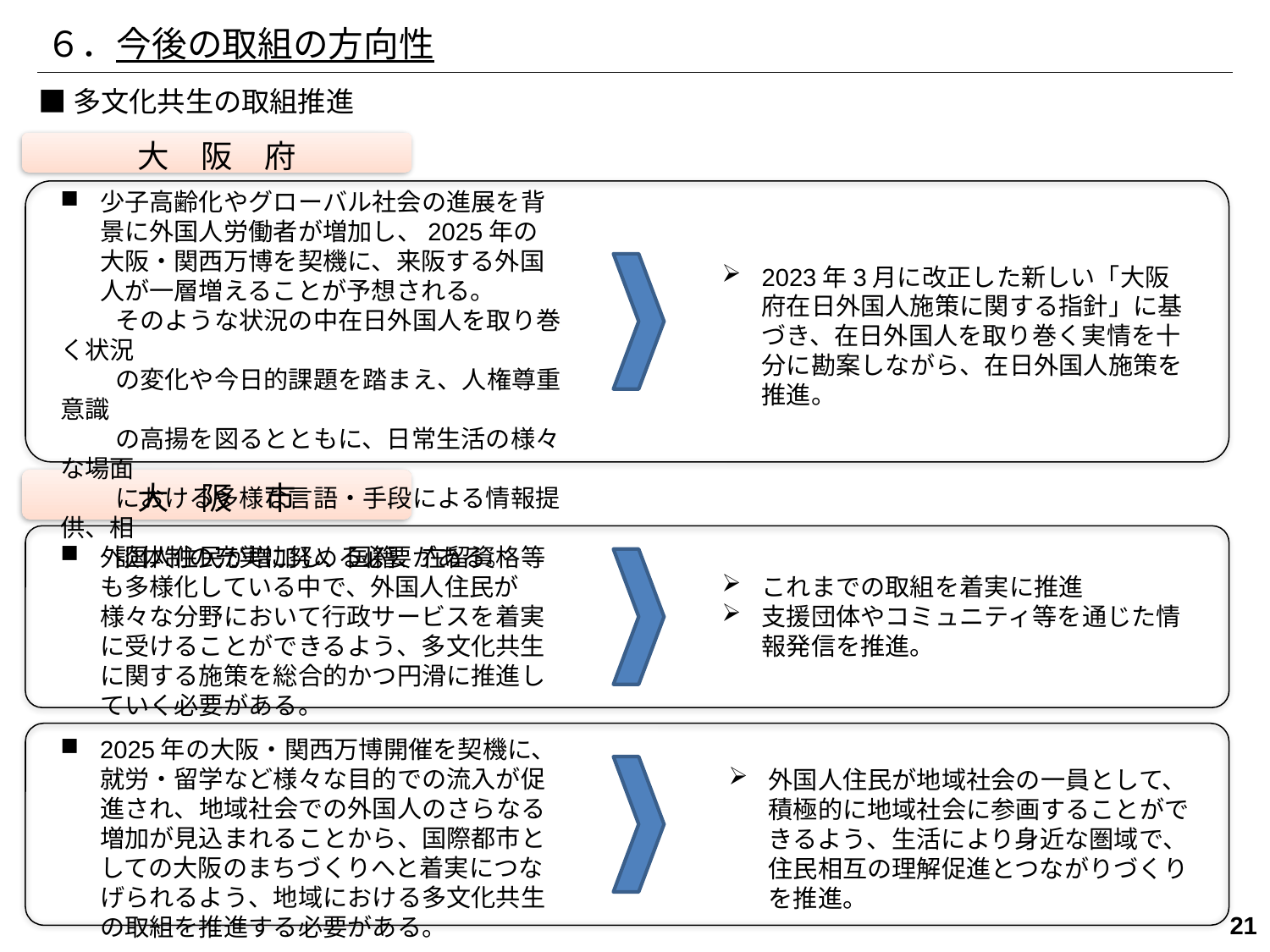

６．今後の取組の方向性
■多文化共生の取組推進
大　阪　府
少子高齢化やグローバル社会の進展を背景に外国人労働者が増加し、2025年の大阪・関西万博を契機に、来阪する外国人が一層増えることが予想される。
　　 そのような状況の中在日外国人を取り巻く状況
　　 の変化や今日的課題を踏まえ、人権尊重意識
　　 の高揚を図るとともに、日常生活の様々な場面
　　 における多様な言語・手段による情報提供、相
　　 談体制の充実に努める必要がある。

2023年3月に改正した新しい「大阪府在日外国人施策に関する指針」に基づき、在日外国人を取り巻く実情を十分に勘案しながら、在日外国人施策を推進。
大　阪　市

外国人住民が増加し、国籍、在留資格等も多様化している中で、外国人住民が様々な分野において行政サービスを着実に受けることができるよう、多文化共生に関する施策を総合的かつ円滑に推進していく必要がある。

これまでの取組を着実に推進
支援団体やコミュニティ等を通じた情報発信を推進。

2025年の大阪・関西万博開催を契機に、就労・留学など様々な目的での流入が促進され、地域社会での外国人のさらなる増加が見込まれることから、国際都市としての大阪のまちづくりへと着実につなげられるよう、地域における多文化共生の取組を推進する必要がある。

外国人住民が地域社会の一員として、積極的に地域社会に参画することができるよう、生活により身近な圏域で、住民相互の理解促進とつながりづくりを推進。
21